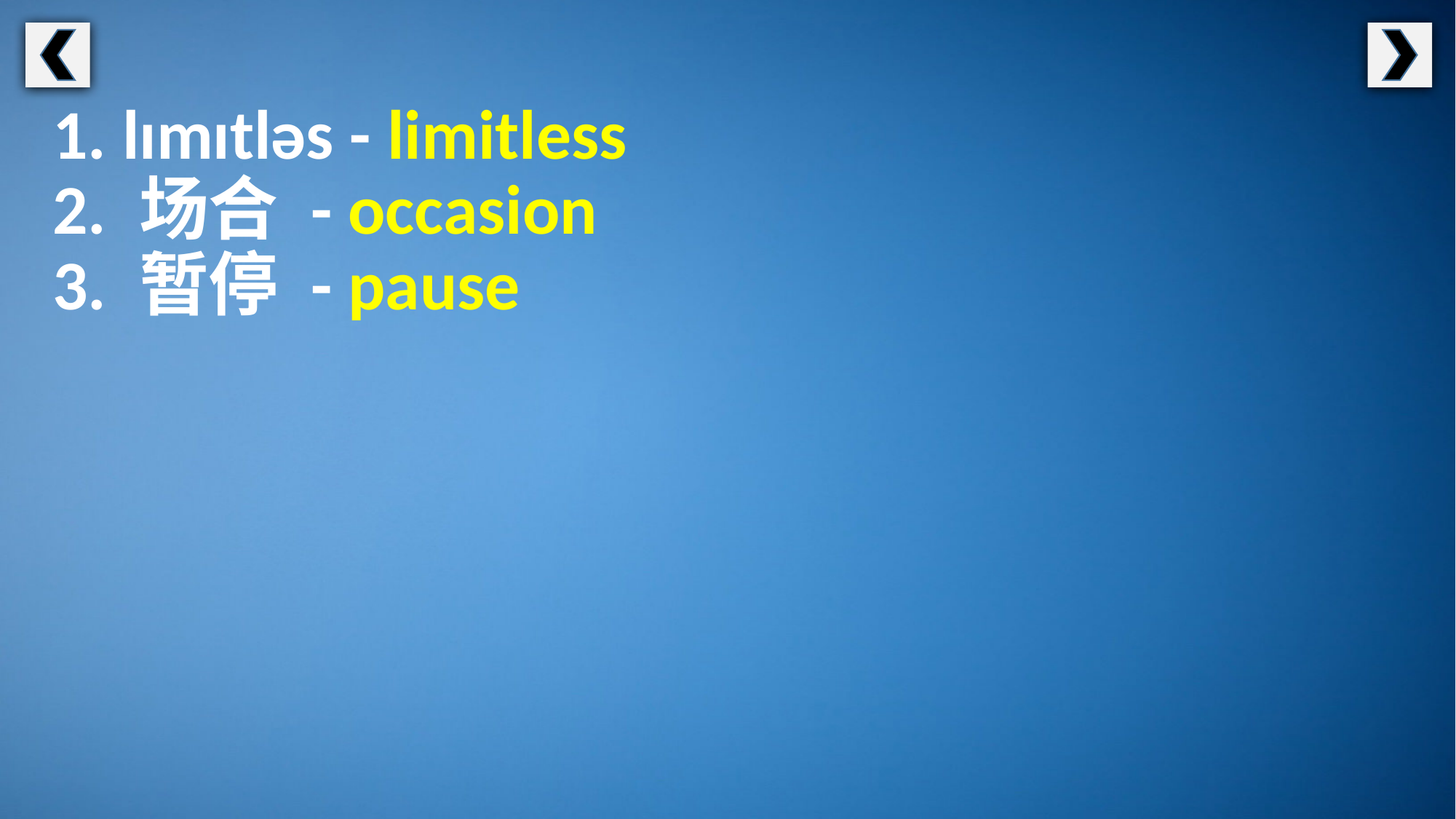

1. lɪmɪtləs - limitless
2. 场合 - occasion
3. 暂停 - pause